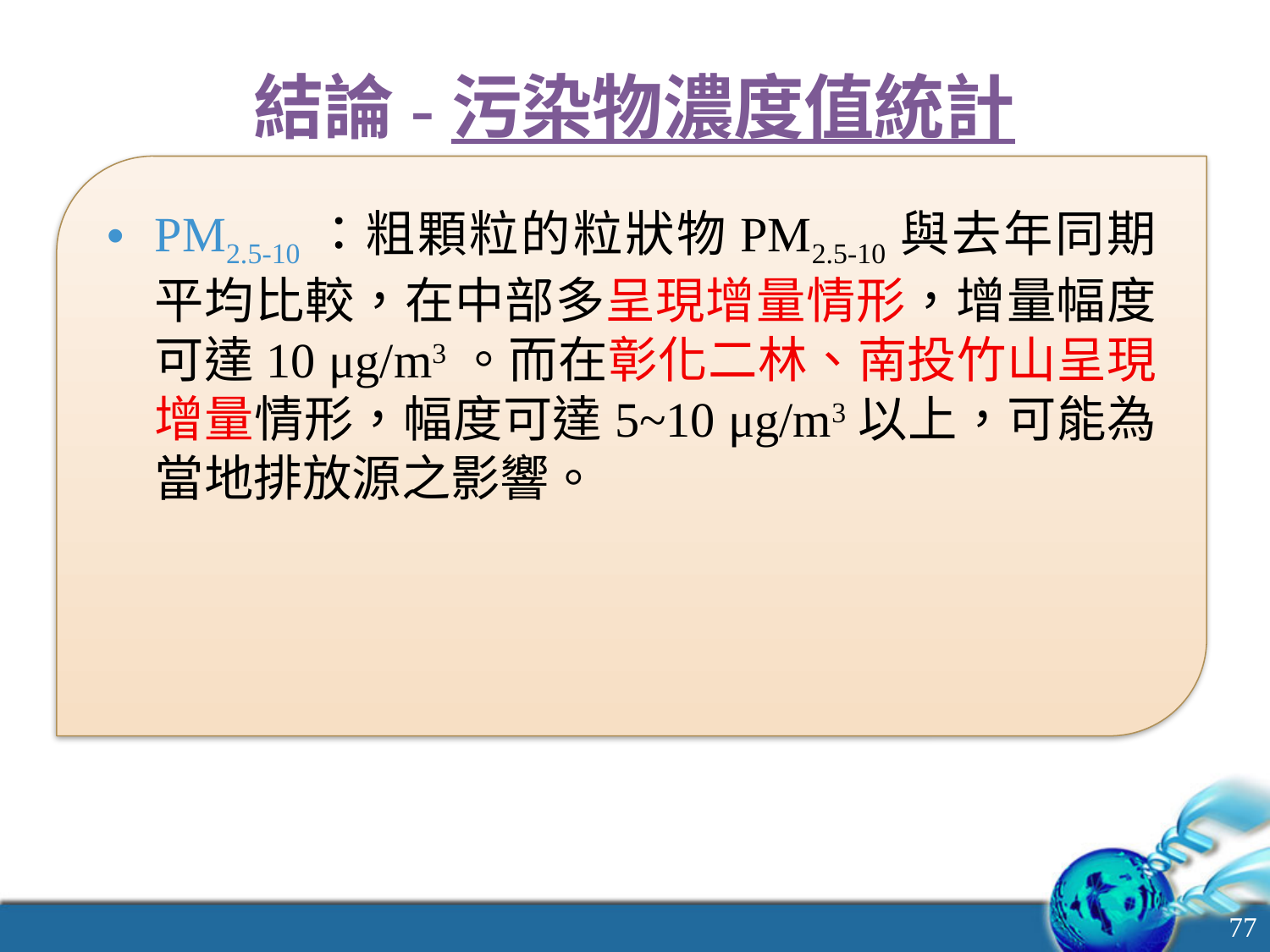

# 結論-污染物濃度值統計

PM2.5-10：粗顆粒的粒狀物PM2.5-10與去年同期平均比較，在中部多呈現增量情形，增量幅度可達10 μg/m3。而在彰化二林、南投竹山呈現增量情形，幅度可達5~10 μg/m3以上，可能為當地排放源之影響。

77